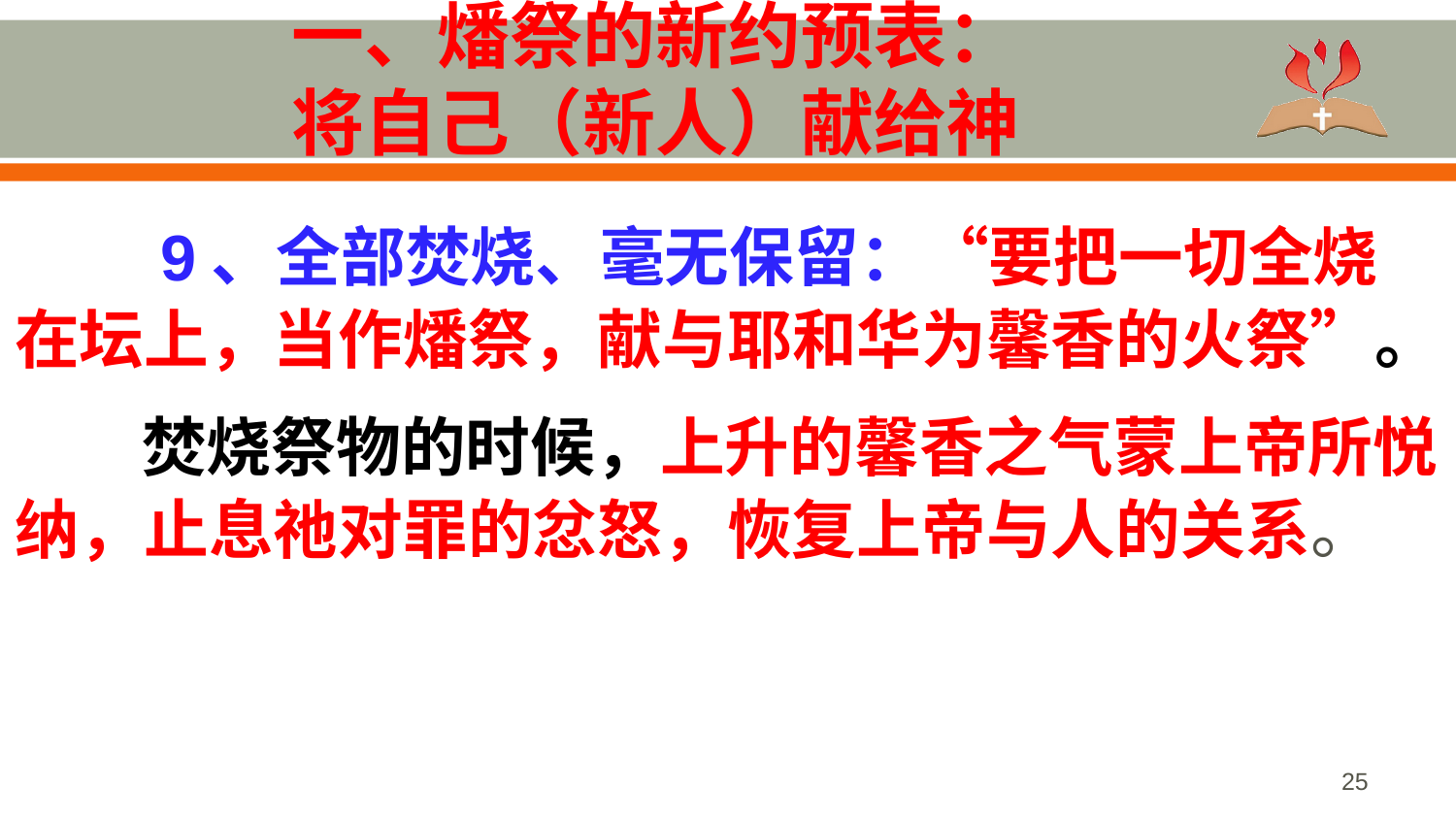

# 一、燔祭的新约预表： 将自己（新人）献给神
	9、全部焚烧、毫无保留：“要把一切全烧在坛上，当作燔祭，献与耶和华为馨香的火祭”。
焚烧祭物的时候，上升的馨香之气蒙上帝所悦纳，止息祂对罪的忿怒，恢复上帝与人的关系。

25